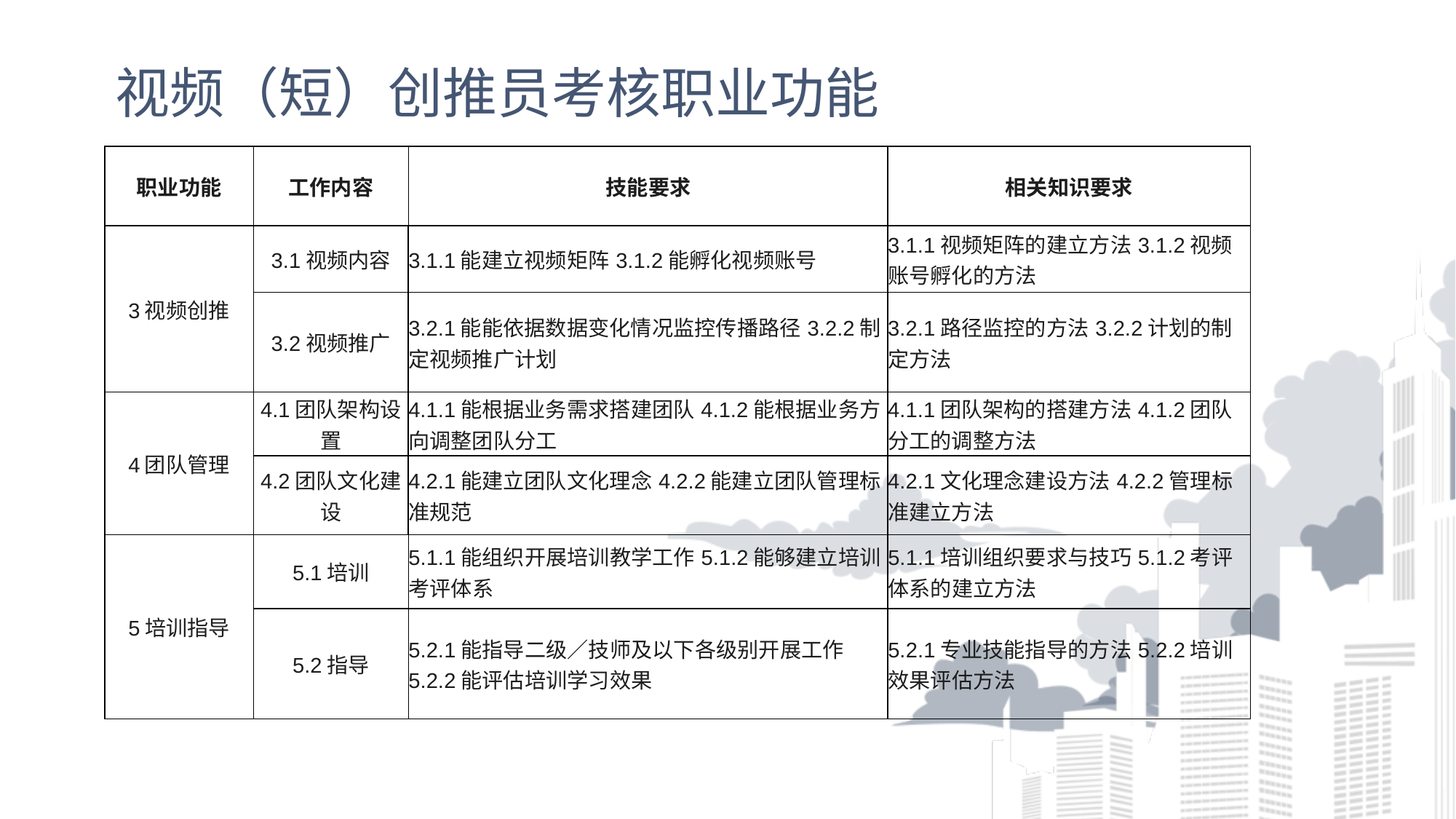

# 视频（短）创推员考核职业功能
| 职业功能 | 工作内容 | 技能要求 | 相关知识要求 |
| --- | --- | --- | --- |
| 3视频创推 | 3.1视频内容 | 3.1.1能建立视频矩阵3.1.2能孵化视频账号 | 3.1.1视频矩阵的建立方法3.1.2视频账号孵化的方法 |
| --- | --- | --- | --- |
|  | 3.2视频推广 | 3.2.1能能依据数据变化情况监控传播路径3.2.2制定视频推广计划 | 3.2.1路径监控的方法3.2.2计划的制定方法 |
| 4团队管理 | 4.1团队架构设置 | 4.1.1能根据业务需求搭建团队4.1.2能根据业务方向调整团队分工 | 4.1.1团队架构的搭建方法4.1.2团队分工的调整方法 |
| --- | --- | --- | --- |
|  | 4.2团队文化建设 | 4.2.1能建立团队文化理念4.2.2能建立团队管理标准规范 | 4.2.1文化理念建设方法4.2.2管理标准建立方法 |
| 5培训指导 | 5.1培训 | 5.1.1能组织开展培训教学工作5.1.2能够建立培训考评体系 | 5.1.1培训组织要求与技巧5.1.2考评体系的建立方法 |
| --- | --- | --- | --- |
|  | 5.2指导 | 5.2.1能指导二级／技师及以下各级别开展工作5.2.2能评估培训学习效果 | 5.2.1专业技能指导的方法5.2.2培训效果评估方法 |